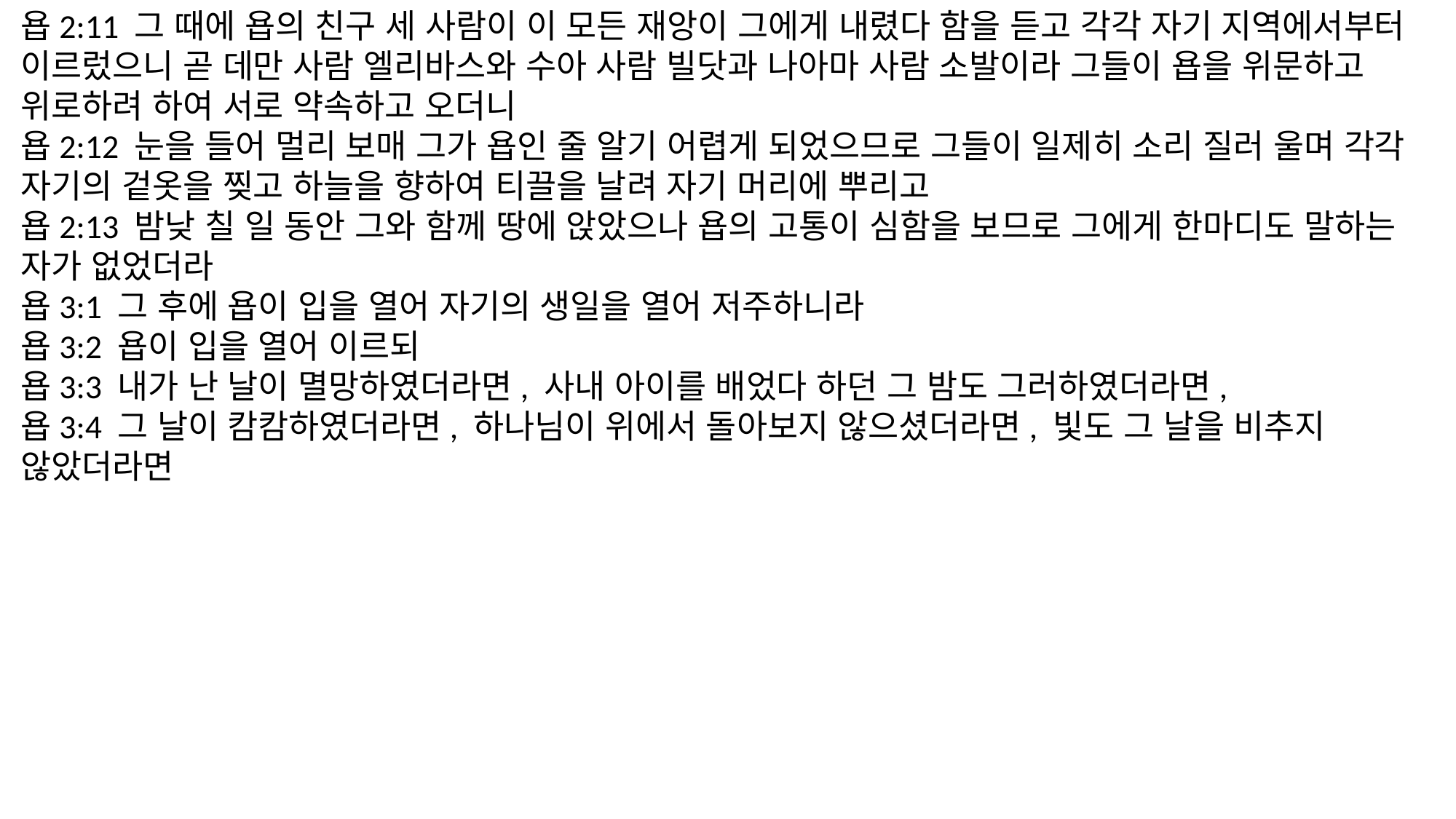

욥2:11 그 때에 욥의 친구 세 사람이 이 모든 재앙이 그에게 내렸다 함을 듣고 각각 자기 지역에서부터 이르렀으니 곧 데만 사람 엘리바스와 수아 사람 빌닷과 나아마 사람 소발이라 그들이 욥을 위문하고 위로하려 하여 서로 약속하고 오더니
욥2:12 눈을 들어 멀리 보매 그가 욥인 줄 알기 어렵게 되었으므로 그들이 일제히 소리 질러 울며 각각 자기의 겉옷을 찢고 하늘을 향하여 티끌을 날려 자기 머리에 뿌리고
욥2:13 밤낮 칠 일 동안 그와 함께 땅에 앉았으나 욥의 고통이 심함을 보므로 그에게 한마디도 말하는 자가 없었더라
욥3:1 그 후에 욥이 입을 열어 자기의 생일을 열어 저주하니라
욥3:2 욥이 입을 열어 이르되
욥3:3 내가 난 날이 멸망하였더라면, 사내 아이를 배었다 하던 그 밤도 그러하였더라면,
욥3:4 그 날이 캄캄하였더라면, 하나님이 위에서 돌아보지 않으셨더라면, 빛도 그 날을 비추지 않았더라면